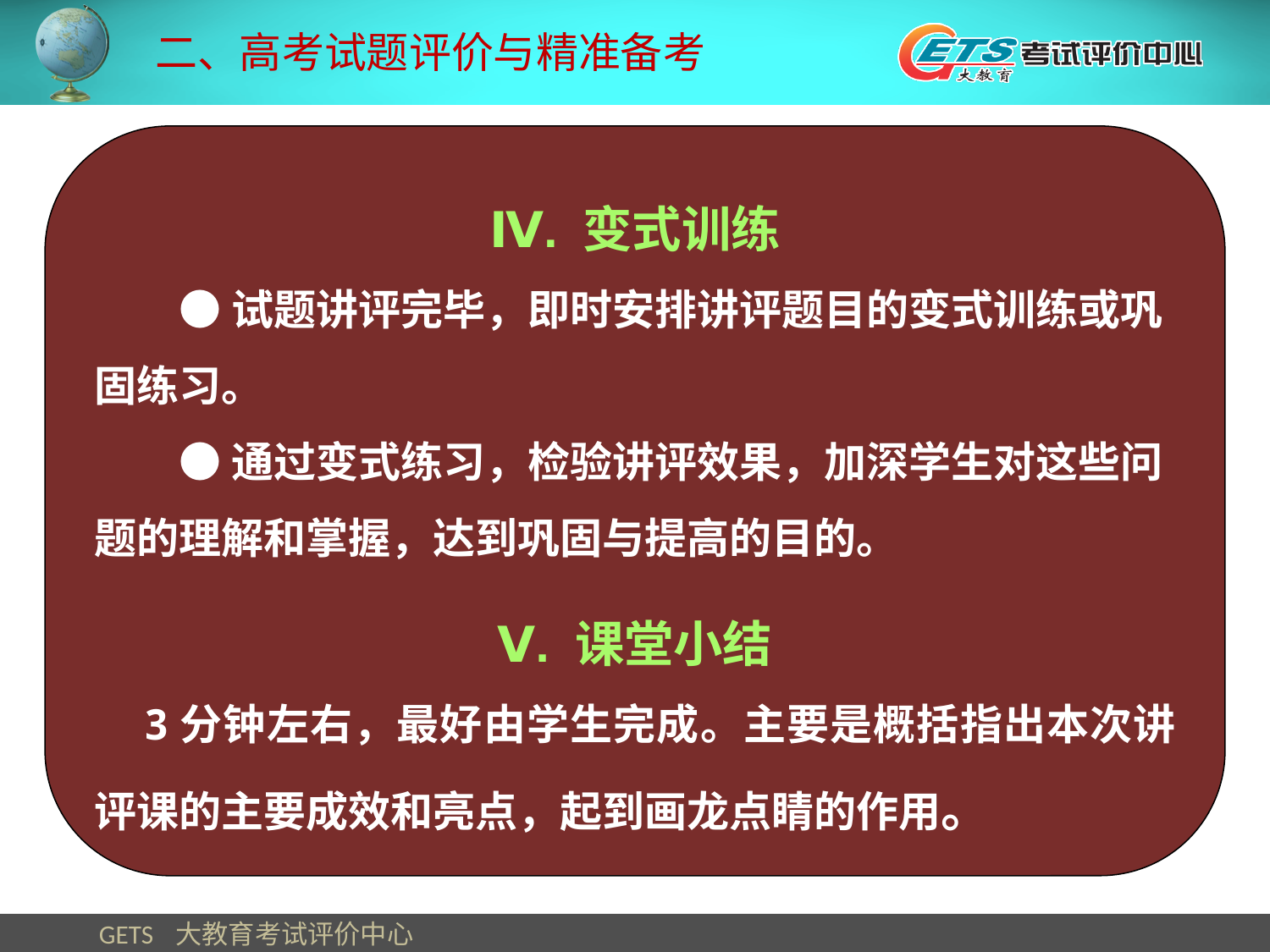

二、高考试题评价与精准备考
Ⅳ. 变式训练
●试题讲评完毕，即时安排讲评题目的变式训练或巩固练习。
●通过变式练习，检验讲评效果，加深学生对这些问题的理解和掌握，达到巩固与提高的目的。
Ⅴ. 课堂小结
3分钟左右，最好由学生完成。主要是概括指出本次讲评课的主要成效和亮点，起到画龙点睛的作用。